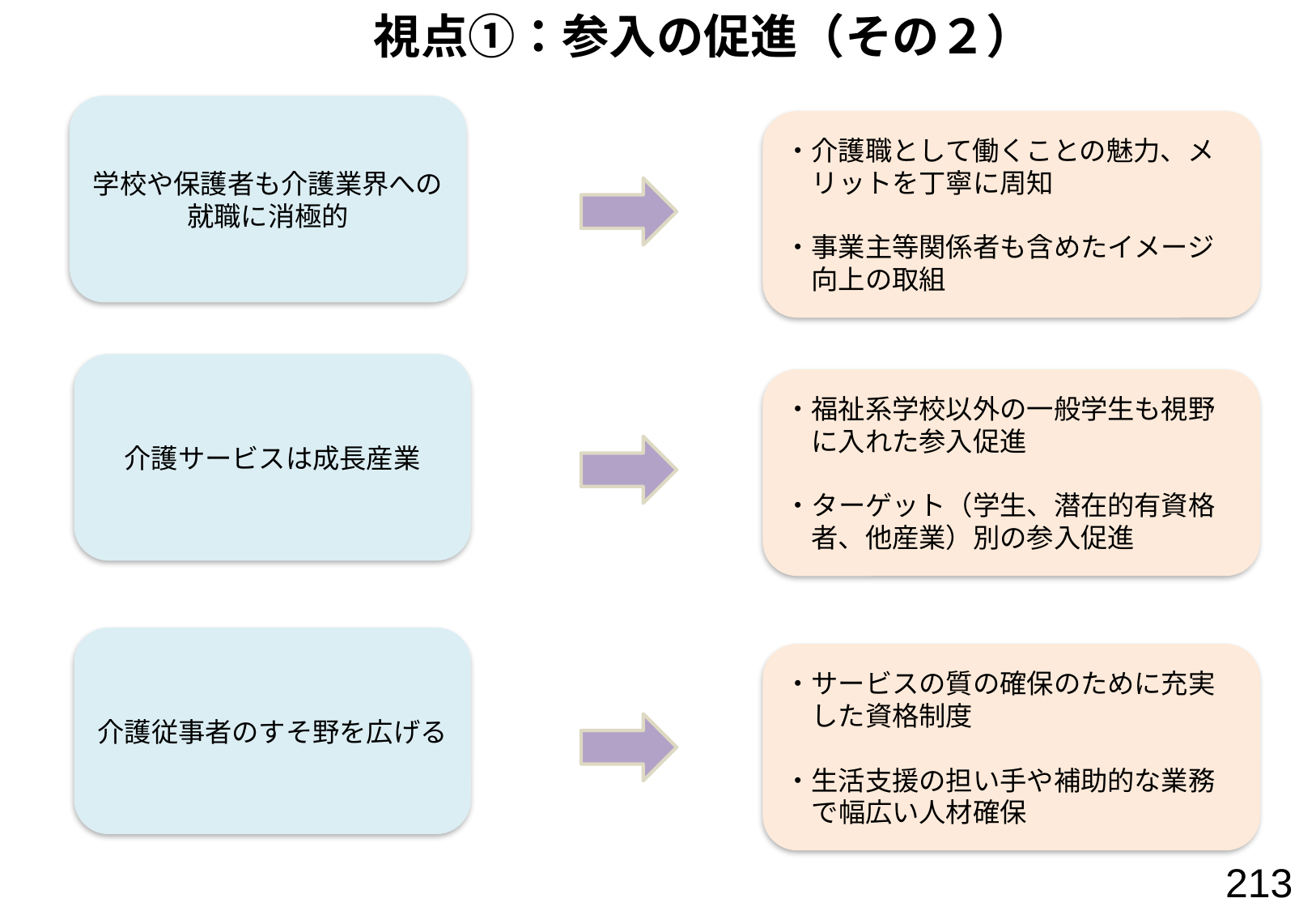

視点①：参入の促進（その２）
学校や保護者も介護業界への就職に消極的
・介護職として働くことの魅力、メ
　リットを丁寧に周知

・事業主等関係者も含めたイメージ
　向上の取組

介護サービスは成長産業
・福祉系学校以外の一般学生も視野
　に入れた参入促進

・ターゲット（学生、潜在的有資格
　者、他産業）別の参入促進

介護従事者のすそ野を広げる
・サービスの質の確保のために充実
　した資格制度

・生活支援の担い手や補助的な業務
　で幅広い人材確保

213